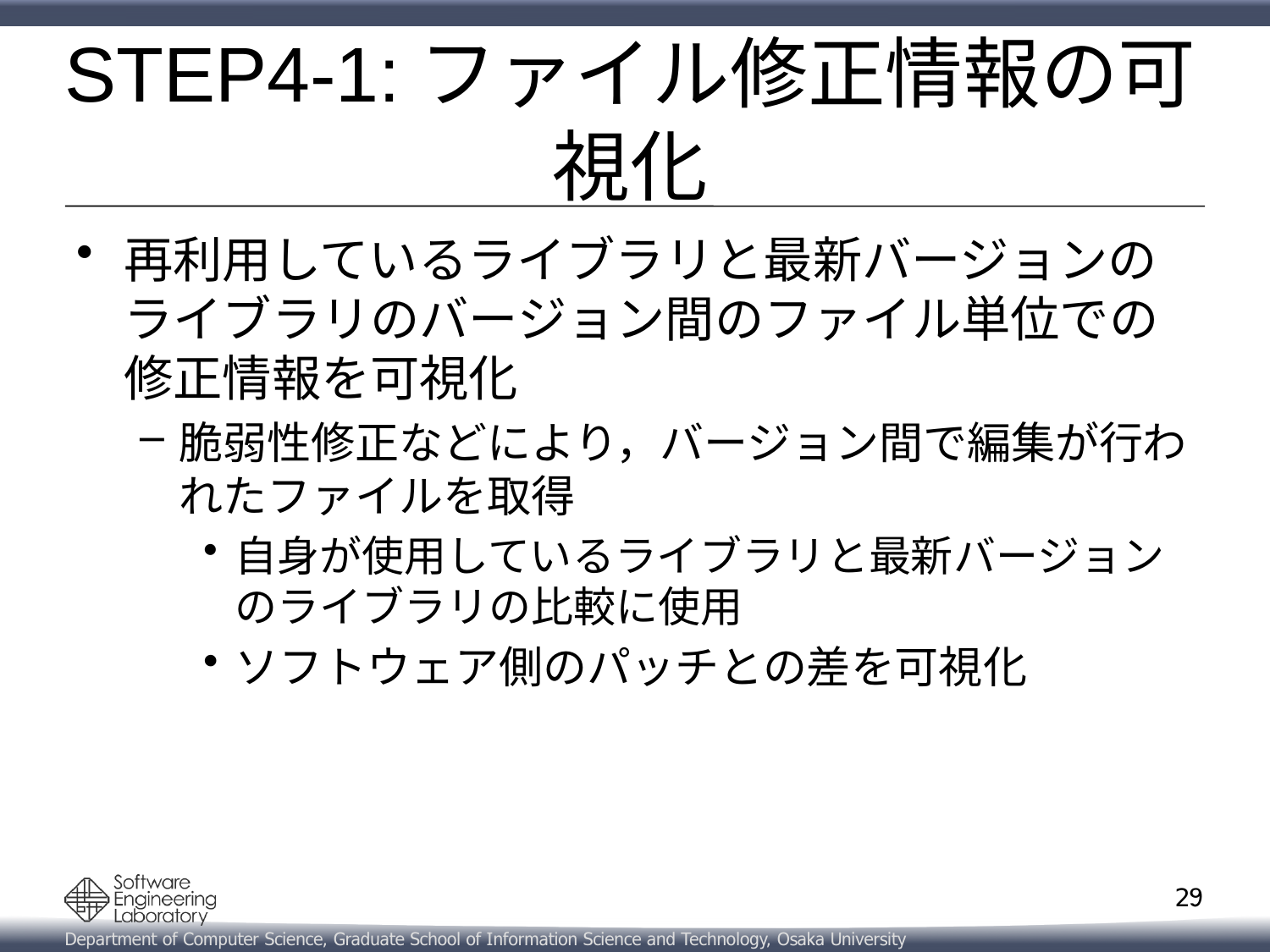

# STEP4-1:ファイル修正情報の可視化
再利用しているライブラリと最新バージョンのライブラリのバージョン間のファイル単位での修正情報を可視化
脆弱性修正などにより，バージョン間で編集が行われたファイルを取得
自身が使用しているライブラリと最新バージョンのライブラリの比較に使用
ソフトウェア側のパッチとの差を可視化

29